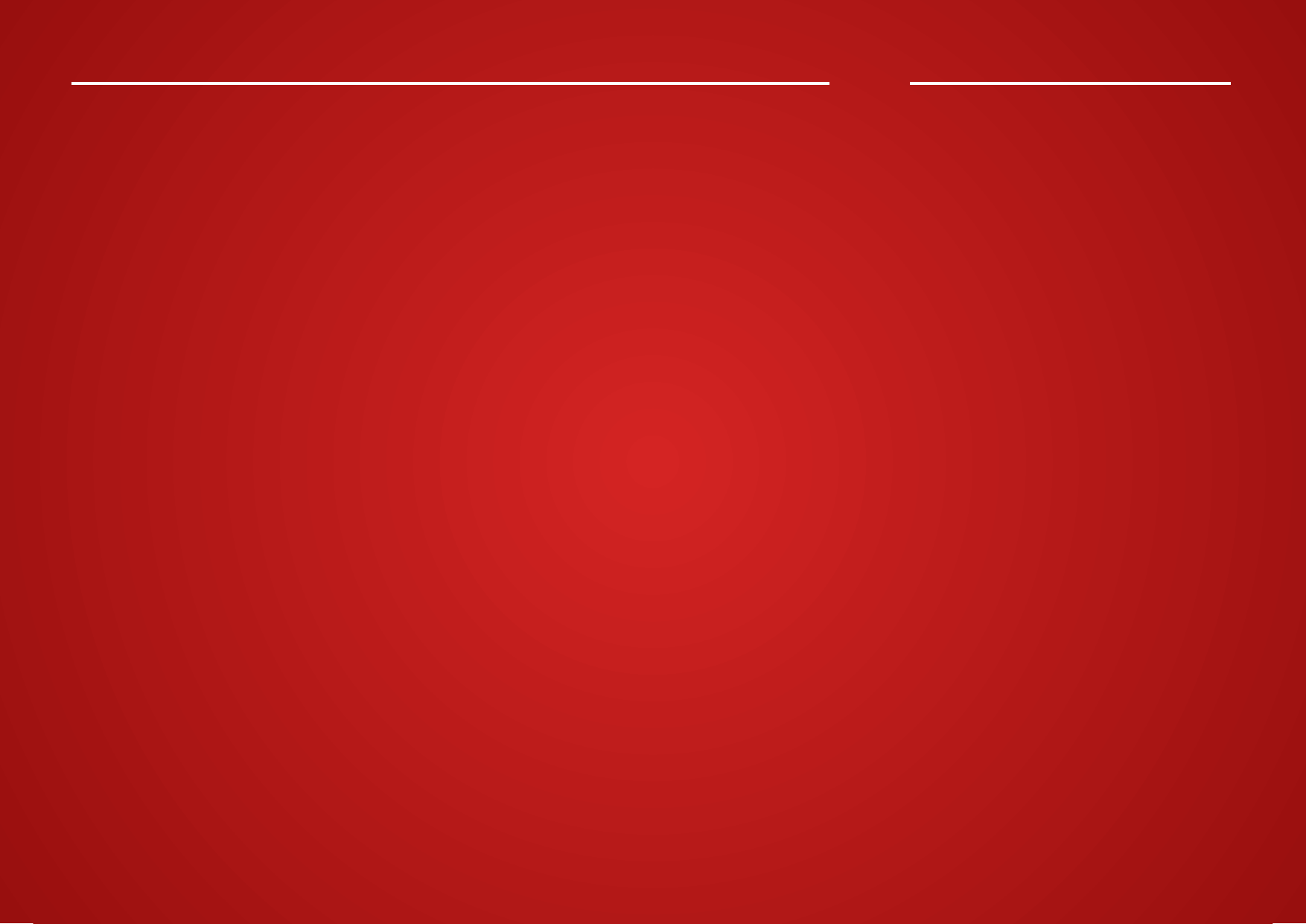

Contents
-
I.
II.
III.
IV.
V.
VI.
VII.
회사연혁
SH PAC 소개
신흥정기 소개
Global Network
제품소개
고객 거래 이력
R&D 현황
비전